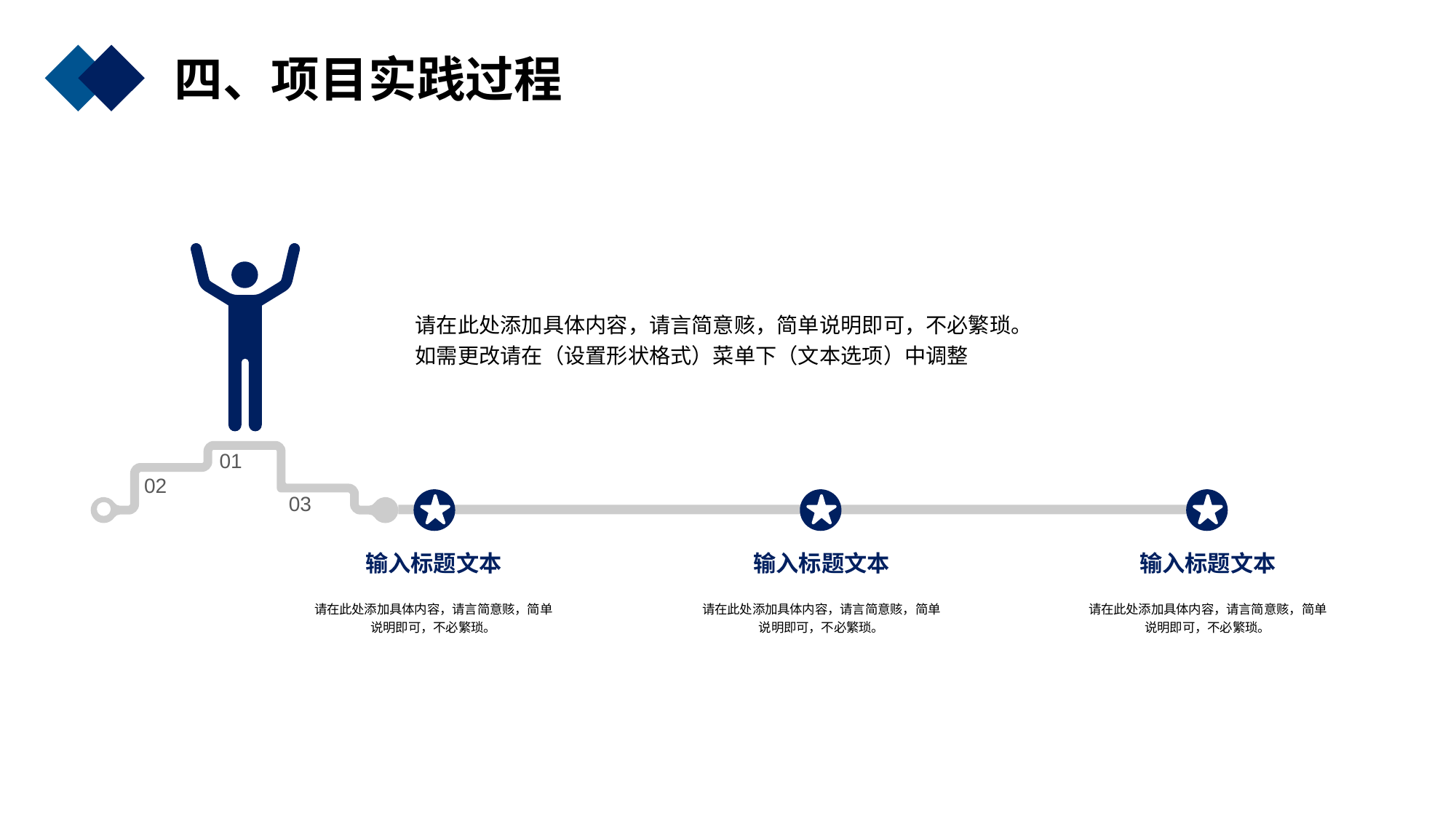

四、项目实践过程

01
02

03

请在此处添加具体内容，请言简意赅，简单说明即可，不必繁琐。
如需更改请在（设置形状格式）菜单下（文本选项）中调整
输入标题文本
请在此处添加具体内容，请言简意赅，简单说明即可，不必繁琐。
输入标题文本
请在此处添加具体内容，请言简意赅，简单说明即可，不必繁琐。
输入标题文本
请在此处添加具体内容，请言简意赅，简单说明即可，不必繁琐。